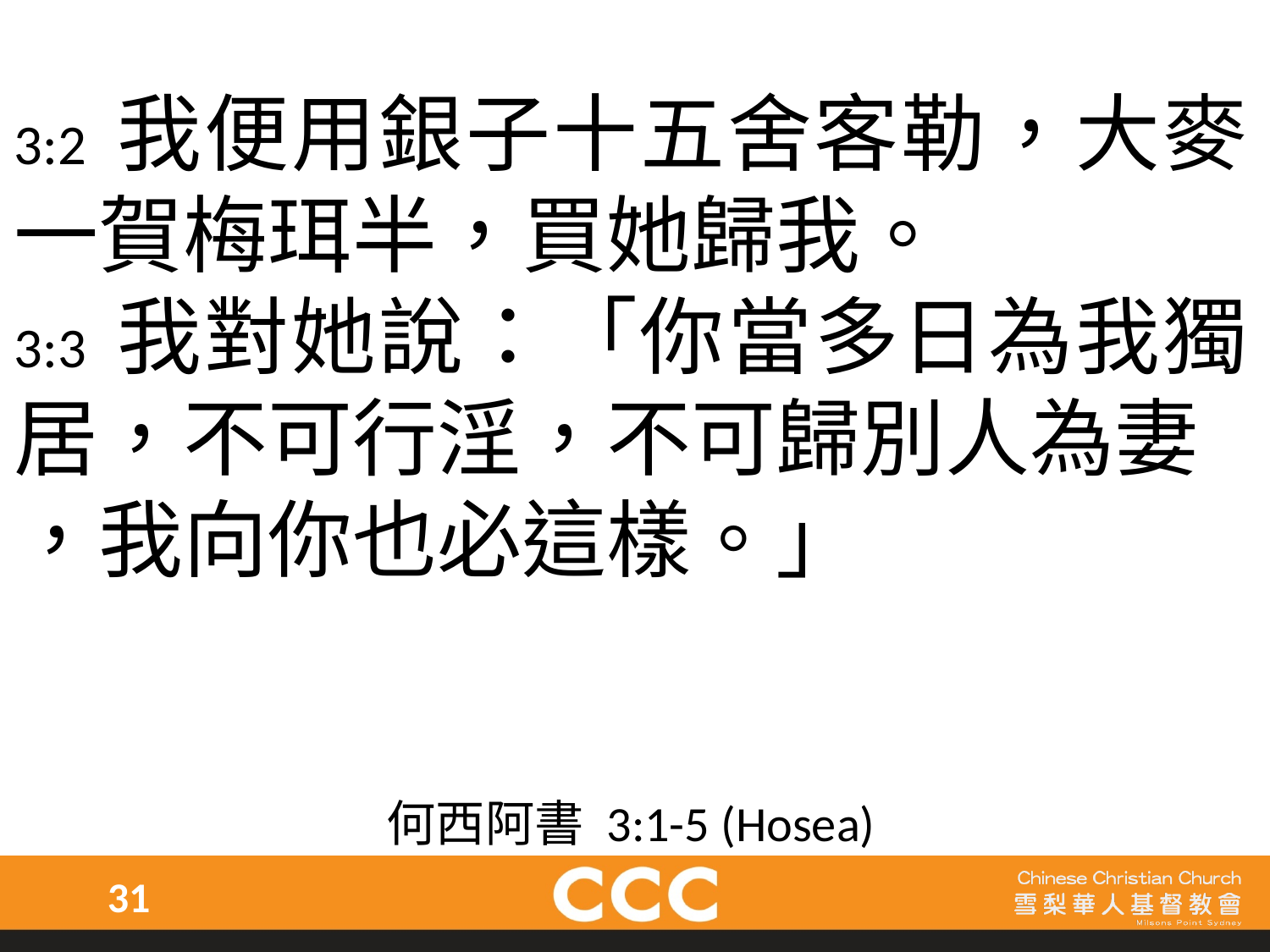

3:2 我便用銀子十五舍客勒，大麥一賀梅珥半，買她歸我。
3:3 我對她說：「你當多日為我獨居，不可行淫，不可歸別人為妻
，我向你也必這樣。」
何西阿書 3:1-5 (Hosea)
31